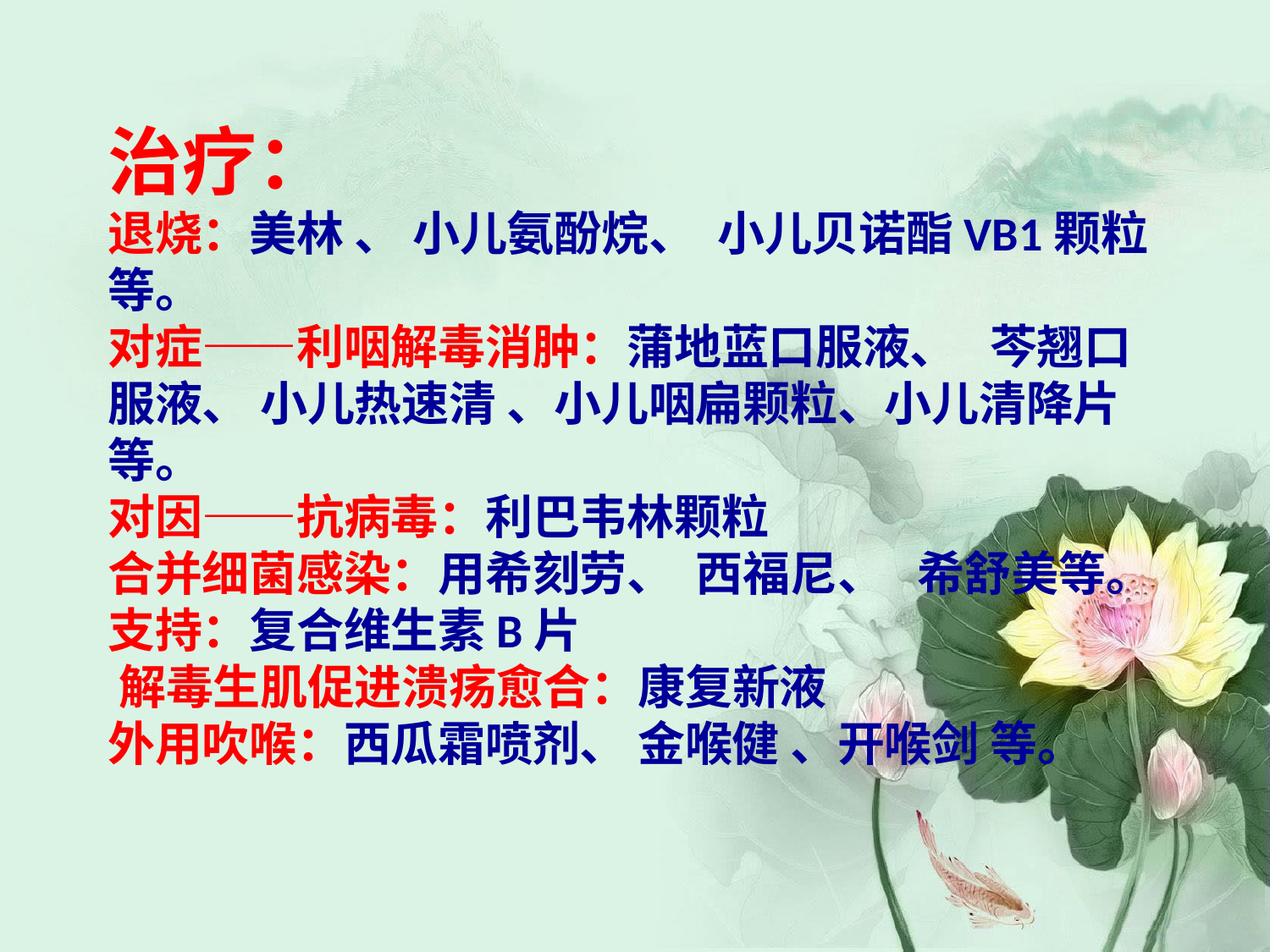

# 治疗： 退烧：美林 、 小儿氨酚烷、  小儿贝诺酯VB1颗粒等。 对症——利咽解毒消肿：蒲地蓝口服液、   芩翘口服液、 小儿热速清 、小儿咽扁颗粒、小儿清降片等。 对因——抗病毒：利巴韦林颗粒 合并细菌感染：用希刻劳、  西福尼、   希舒美等。 支持：复合维生素B片 解毒生肌促进溃疡愈合：康复新液 外用吹喉：西瓜霜喷剂、 金喉健 、开喉剑 等。